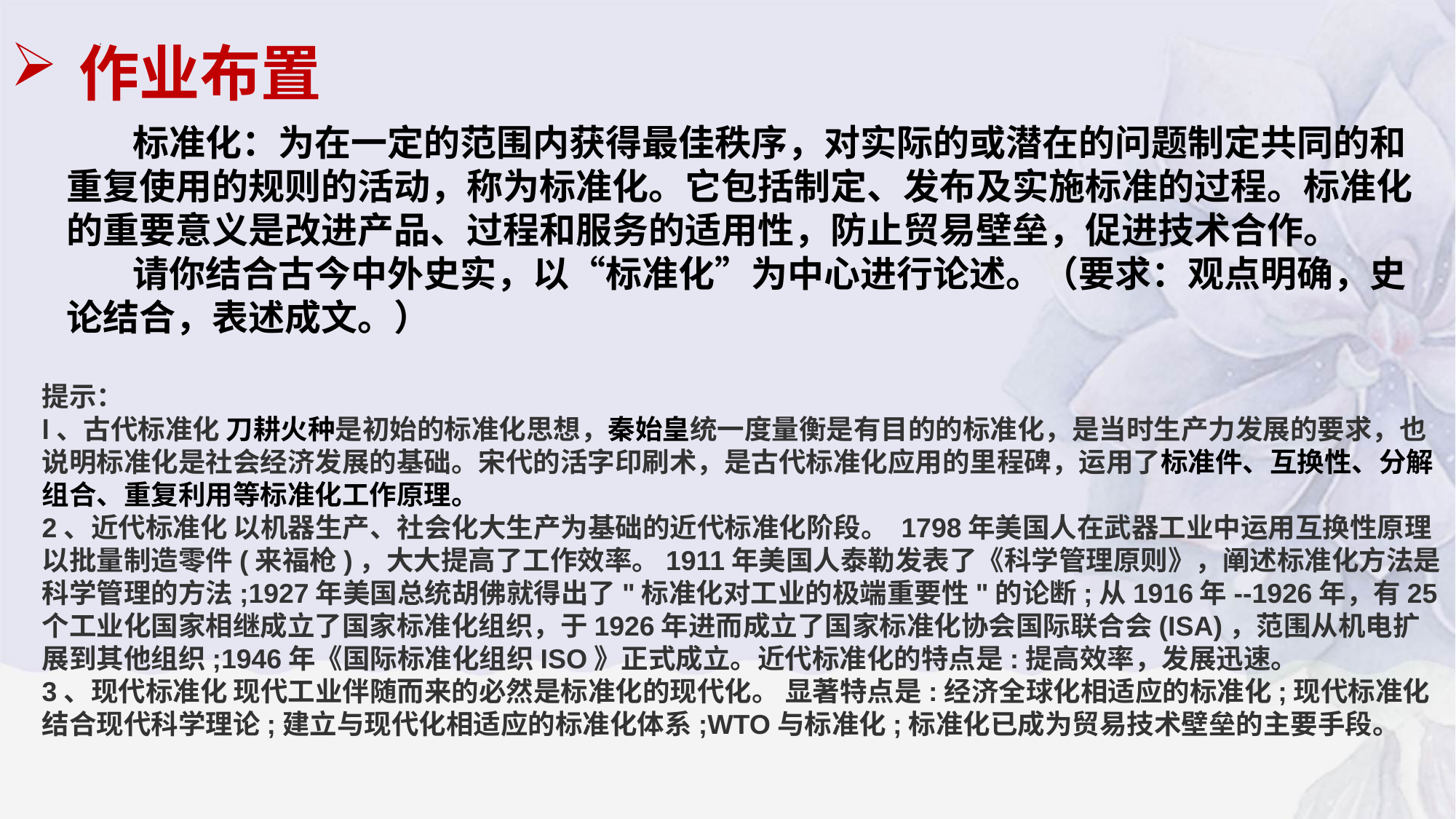

作业布置
       标准化：为在一定的范围内获得最佳秩序，对实际的或潜在的问题制定共同的和重复使用的规则的活动，称为标准化。它包括制定、发布及实施标准的过程。标准化的重要意义是改进产品、过程和服务的适用性，防止贸易壁垒，促进技术合作。
       请你结合古今中外史实，以“标准化”为中心进行论述。（要求：观点明确，史论结合，表述成文。）
提示：
l、古代标准化 刀耕火种是初始的标准化思想，秦始皇统一度量衡是有目的的标准化，是当时生产力发展的要求，也说明标准化是社会经济发展的基础。宋代的活字印刷术，是古代标准化应用的里程碑，运用了标准件、互换性、分解组合、重复利用等标准化工作原理。
2、近代标准化 以机器生产、社会化大生产为基础的近代标准化阶段。 1798年美国人在武器工业中运用互换性原理以批量制造零件(来福枪)，大大提高了工作效率。1911年美国人泰勒发表了《科学管理原则》，阐述标准化方法是科学管理的方法;1927年美国总统胡佛就得出了"标准化对工业的极端重要性"的论断;从1916年--1926年，有25个工业化国家相继成立了国家标准化组织，于1926年进而成立了国家标准化协会国际联合会(ISA)，范围从机电扩展到其他组织;1946年《国际标准化组织ISO》正式成立。近代标准化的特点是:提高效率，发展迅速。
3、现代标准化 现代工业伴随而来的必然是标准化的现代化。 显著特点是:经济全球化相适应的标准化;现代标准化结合现代科学理论;建立与现代化相适应的标准化体系;WTO与标准化;标准化已成为贸易技术壁垒的主要手段。